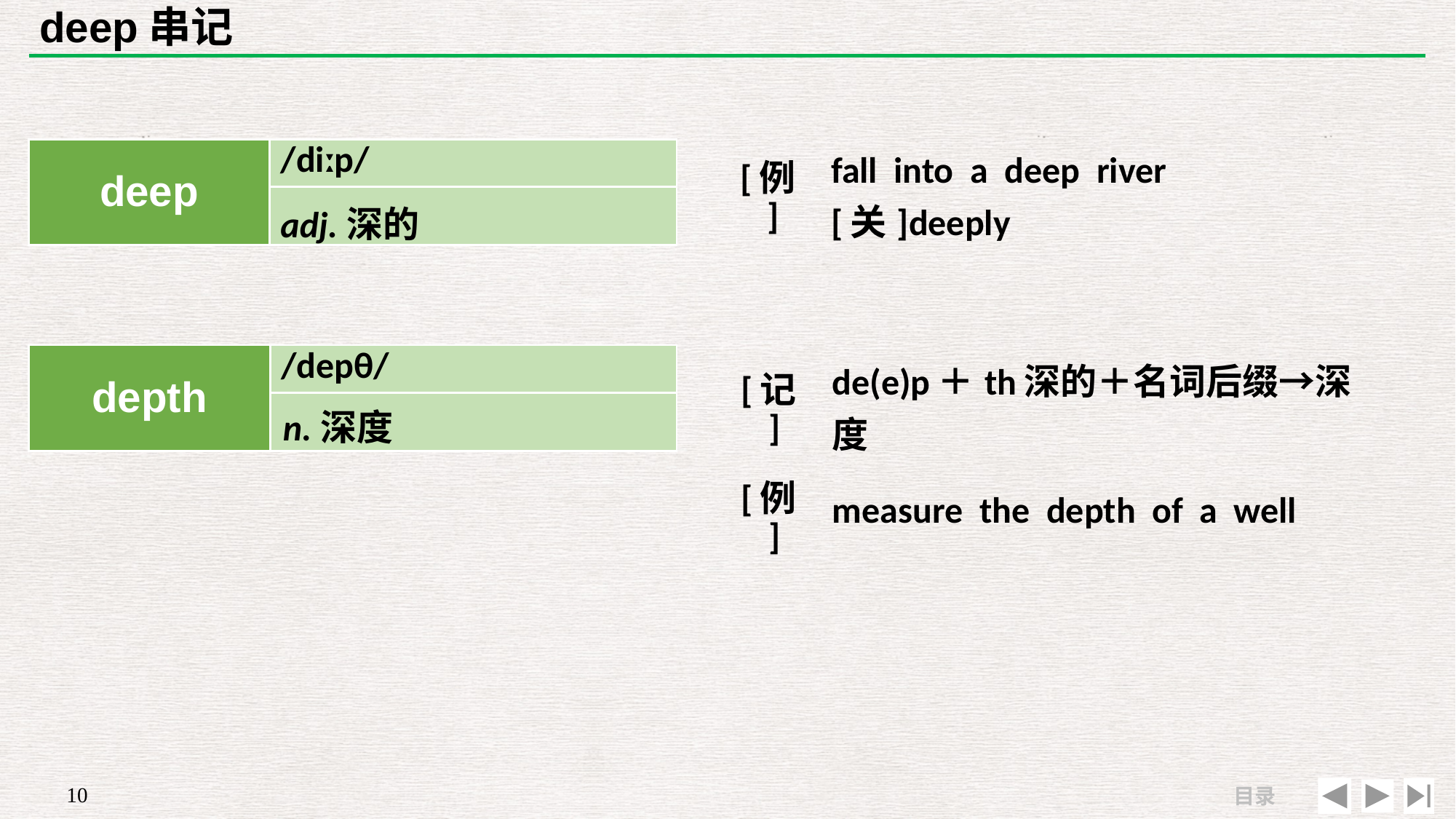

# deep串记

|  |  |
| --- | --- |
| [例] | fall into a deep river　[关]deeply |
| deep | /diːp/ |
| --- | --- |
|  |  |
adj.深的
| depth | /depθ/ |
| --- | --- |
|  |  |
| [记] | de(e)p＋th深的＋名词后缀→深度 |
| --- | --- |
| [例] | measure the depth of a well |
n.深度